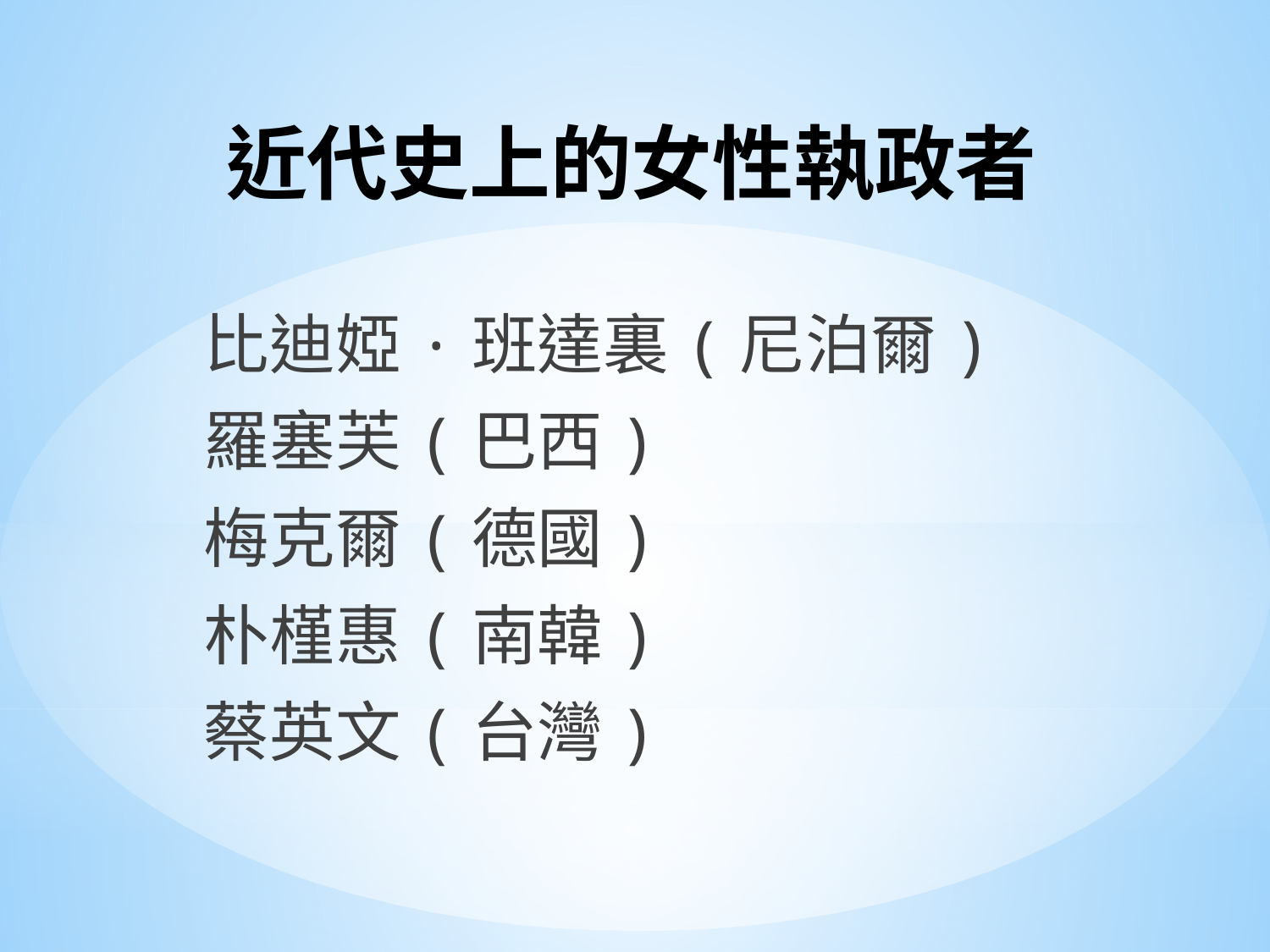

# 近代史上的女性執政者
比迪婭·班達裏(尼泊爾)
羅塞芙(巴西)
梅克爾(德國)
朴槿惠(南韓)
蔡英文(台灣)